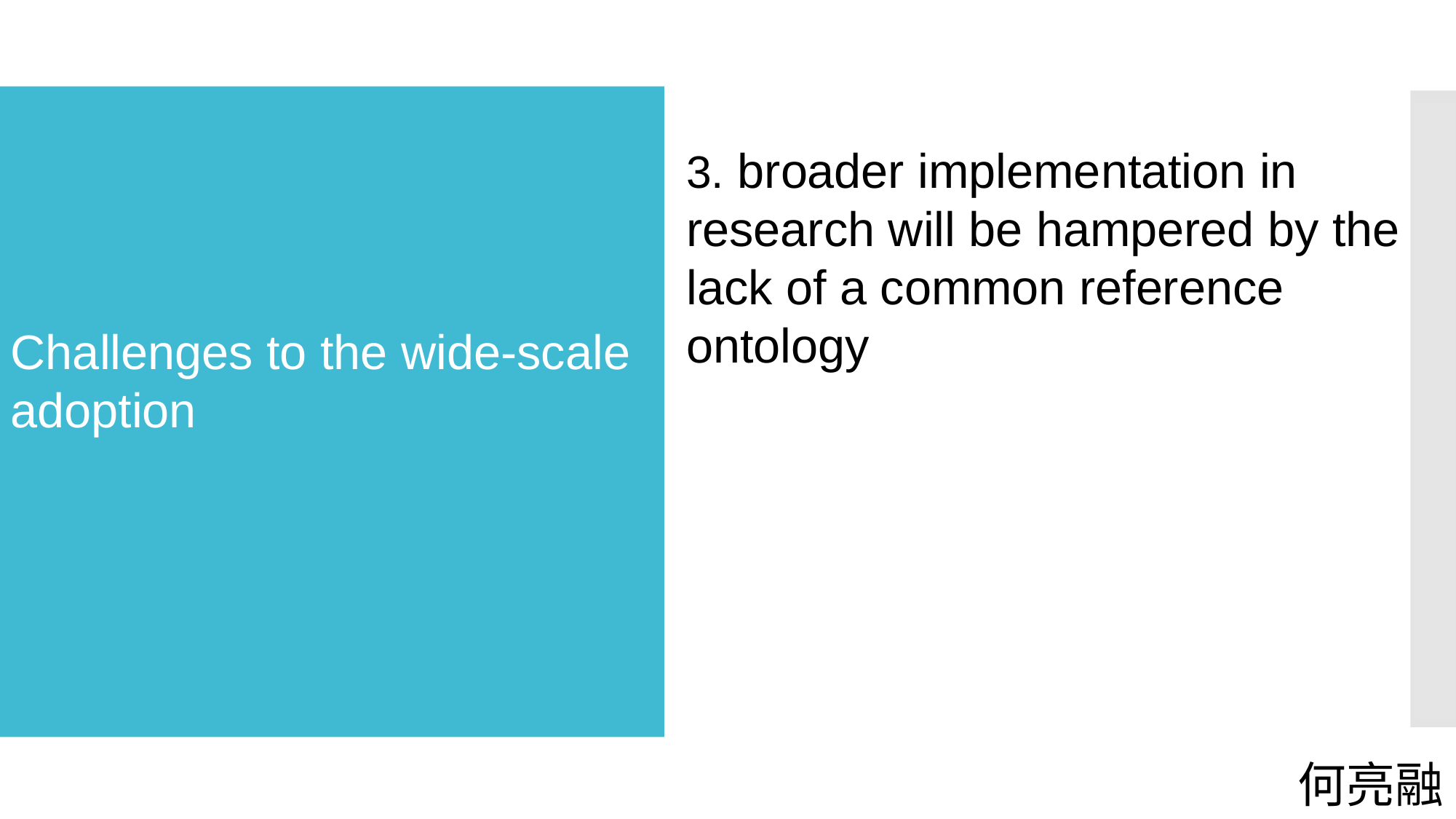

#
3. broader implementation in research will be hampered by the lack of a common reference ontology

Challenges to the wide-scale adoption
何亮融